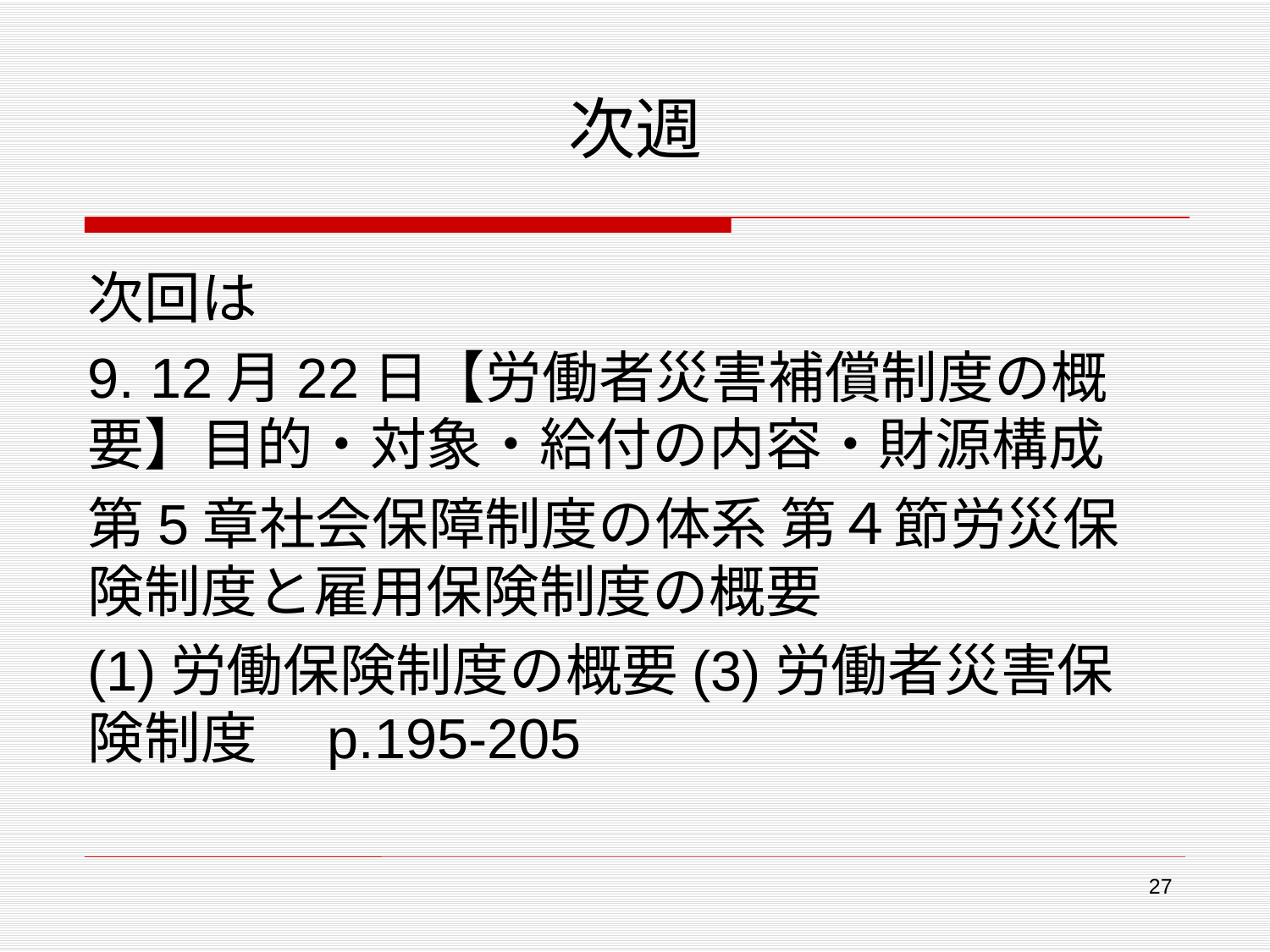

# 次週
次回は
9. 12月22日【労働者災害補償制度の概要】目的・対象・給付の内容・財源構成
第5章社会保障制度の体系 第４節労災保険制度と雇用保険制度の概要
(1)労働保険制度の概要(3)労働者災害保険制度　p.195-205

27